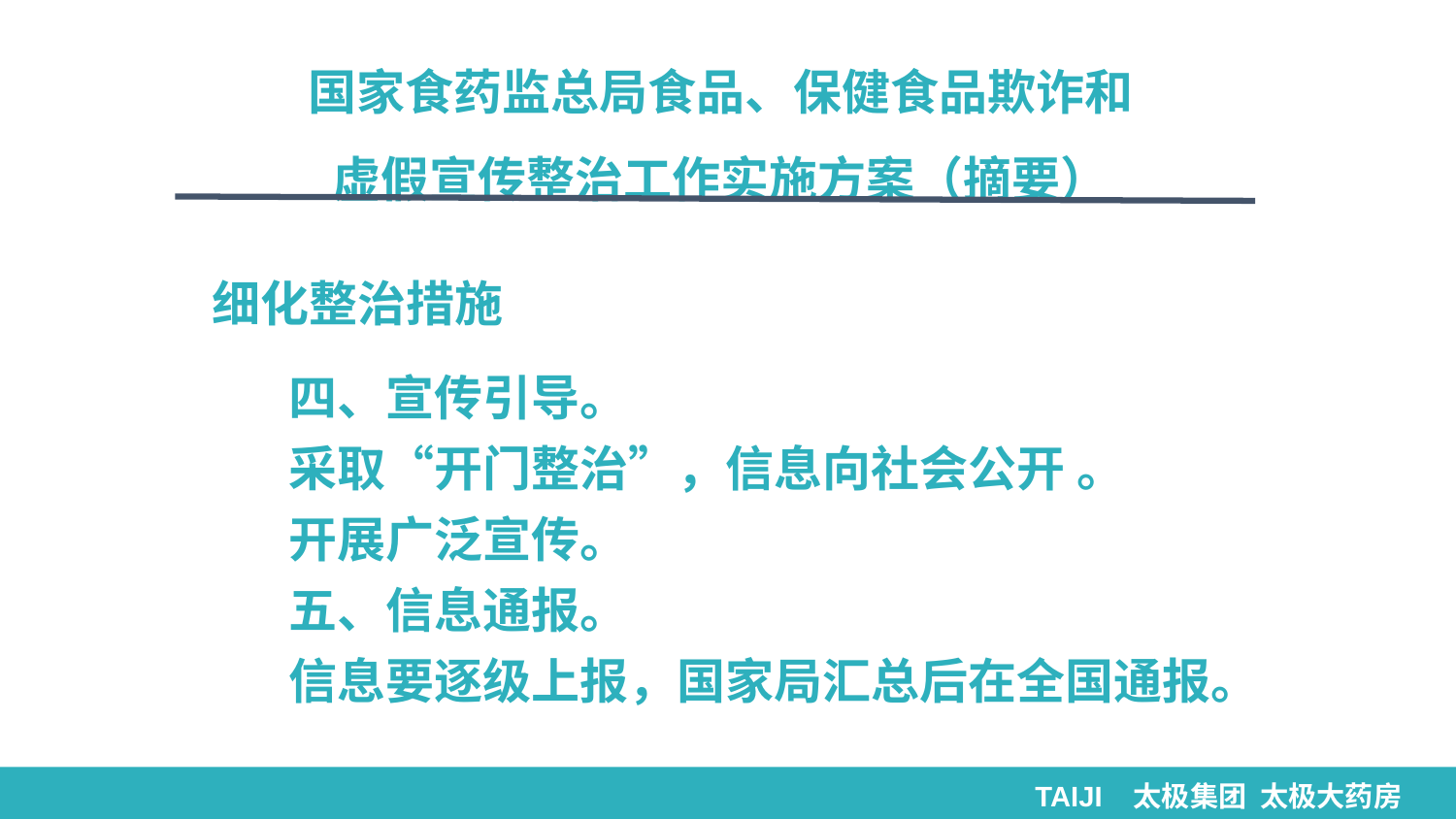

国家食药监总局食品、保健食品欺诈和
虚假宣传整治工作实施方案（摘要）
细化整治措施
      四、宣传引导。
      采取“开门整治”，信息向社会公开 。
      开展广泛宣传。
      五、信息通报。
      信息要逐级上报，国家局汇总后在全国通报。

TAIJI   太极集团  太极大药房